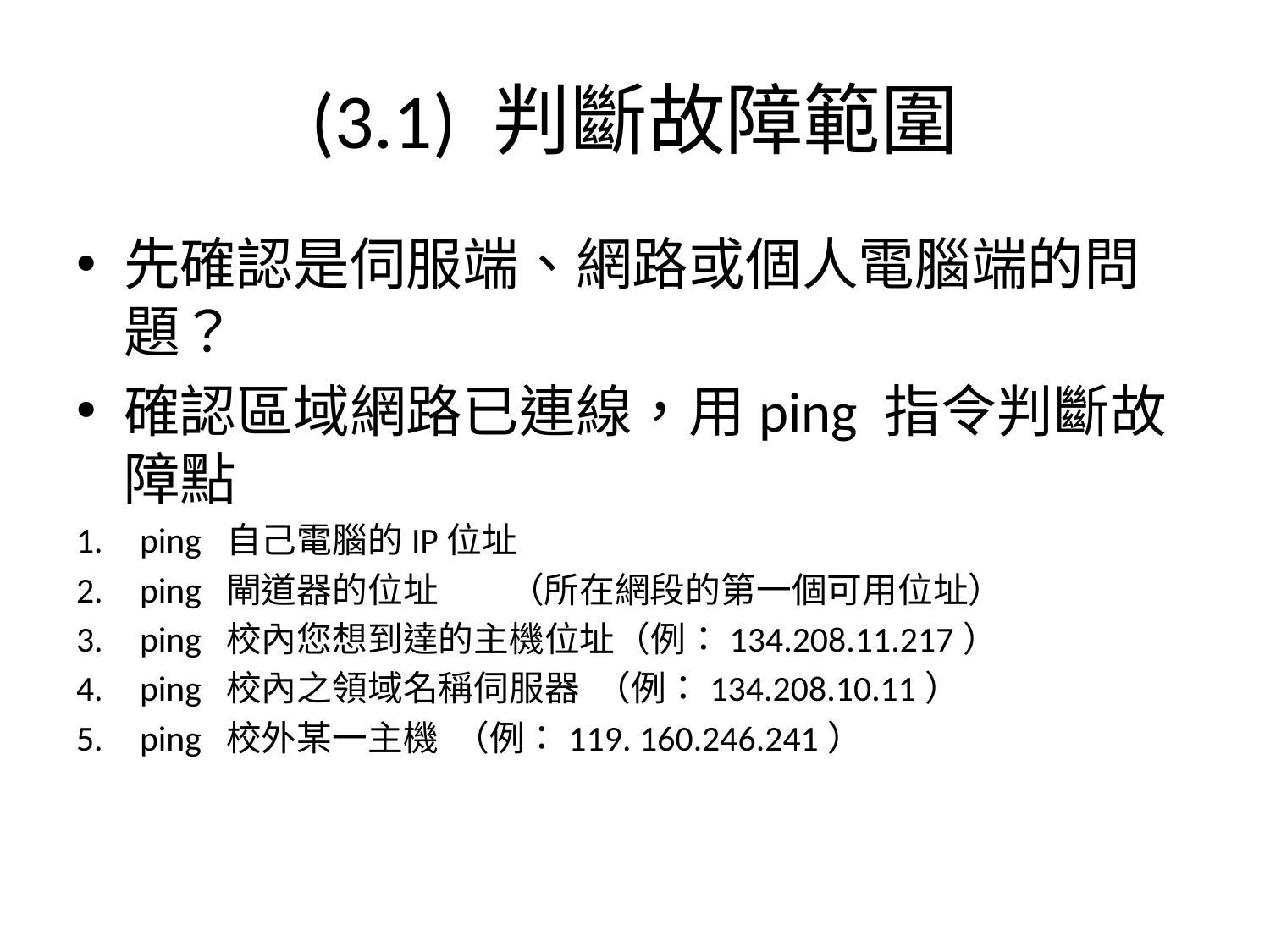

# (3.1) 判斷故障範圍
先確認是伺服端、網路或個人電腦端的問題？
確認區域網路已連線，用ping 指令判斷故障點
ping  自己電腦的IP位址
ping  閘道器的位址         （所在網段的第一個可用位址）
ping  校內您想到達的主機位址（例：134.208.11.217）
ping  校內之領域名稱伺服器  （例：134.208.10.11）
ping  校外某一主機  （例：119. 160.246.241）